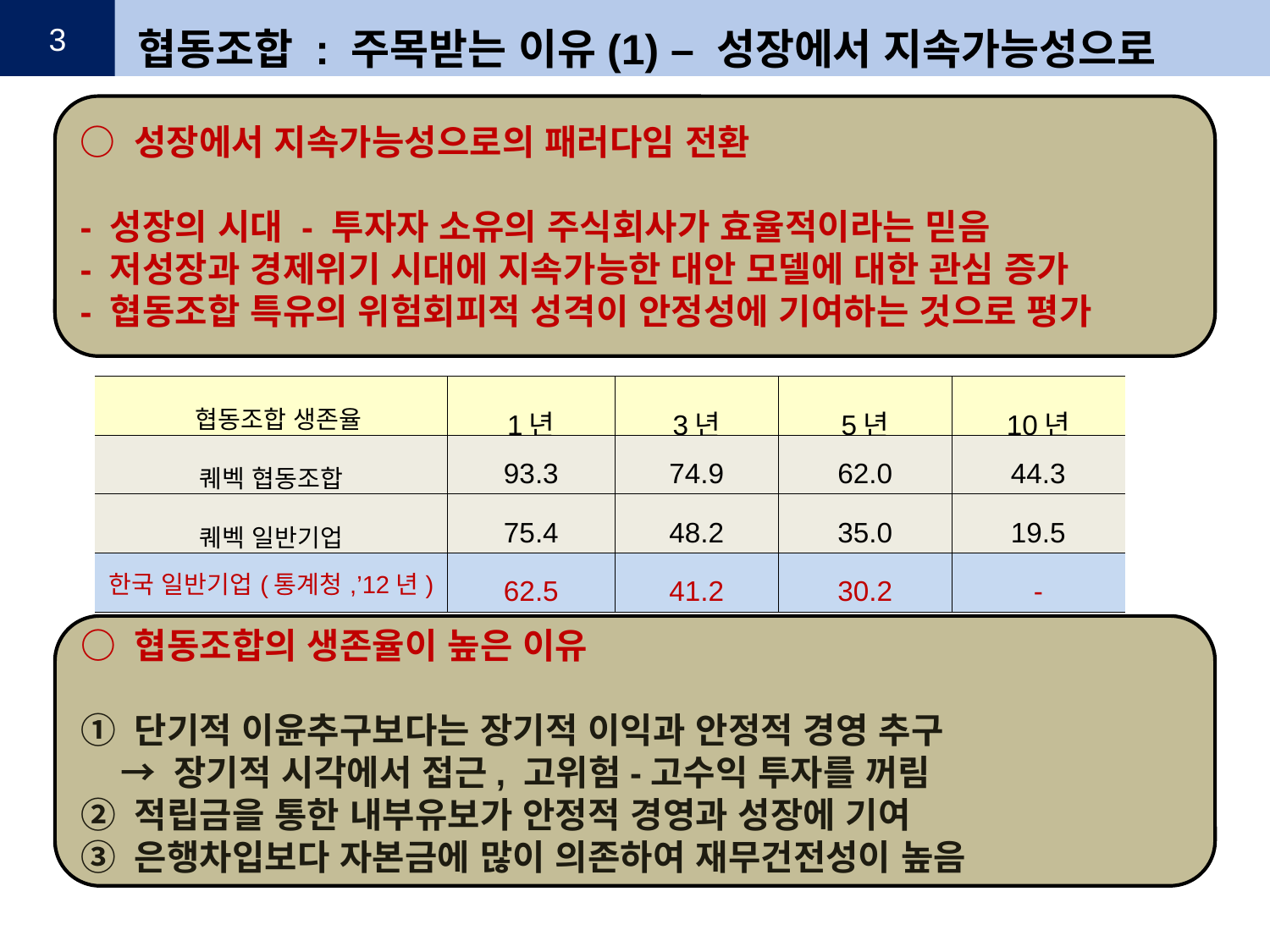

3

협동조합 : 주목받는 이유(1) – 성장에서 지속가능성으로
○ 성장에서 지속가능성으로의 패러다임 전환

- 성장의 시대 - 투자자 소유의 주식회사가 효율적이라는 믿음
- 저성장과 경제위기 시대에 지속가능한 대안 모델에 대한 관심 증가
- 협동조합 특유의 위험회피적 성격이 안정성에 기여하는 것으로 평가
| 협동조합 생존율 | 1년 | 3년 | 5년 | 10년 |
| --- | --- | --- | --- | --- |
| 퀘벡 협동조합 | 93.3 | 74.9 | 62.0 | 44.3 |
| 퀘벡 일반기업 | 75.4 | 48.2 | 35.0 | 19.5 |
| 한국 일반기업(통계청,’12년) | 62.5 | 41.2 | 30.2 | - |
○ 협동조합의 생존율이 높은 이유

① 단기적 이윤추구보다는 장기적 이익과 안정적 경영 추구
    → 장기적 시각에서 접근, 고위험-고수익 투자를 꺼림
② 적립금을 통한 내부유보가 안정적 경영과 성장에 기여
③ 은행차입보다 자본금에 많이 의존하여 재무건전성이 높음